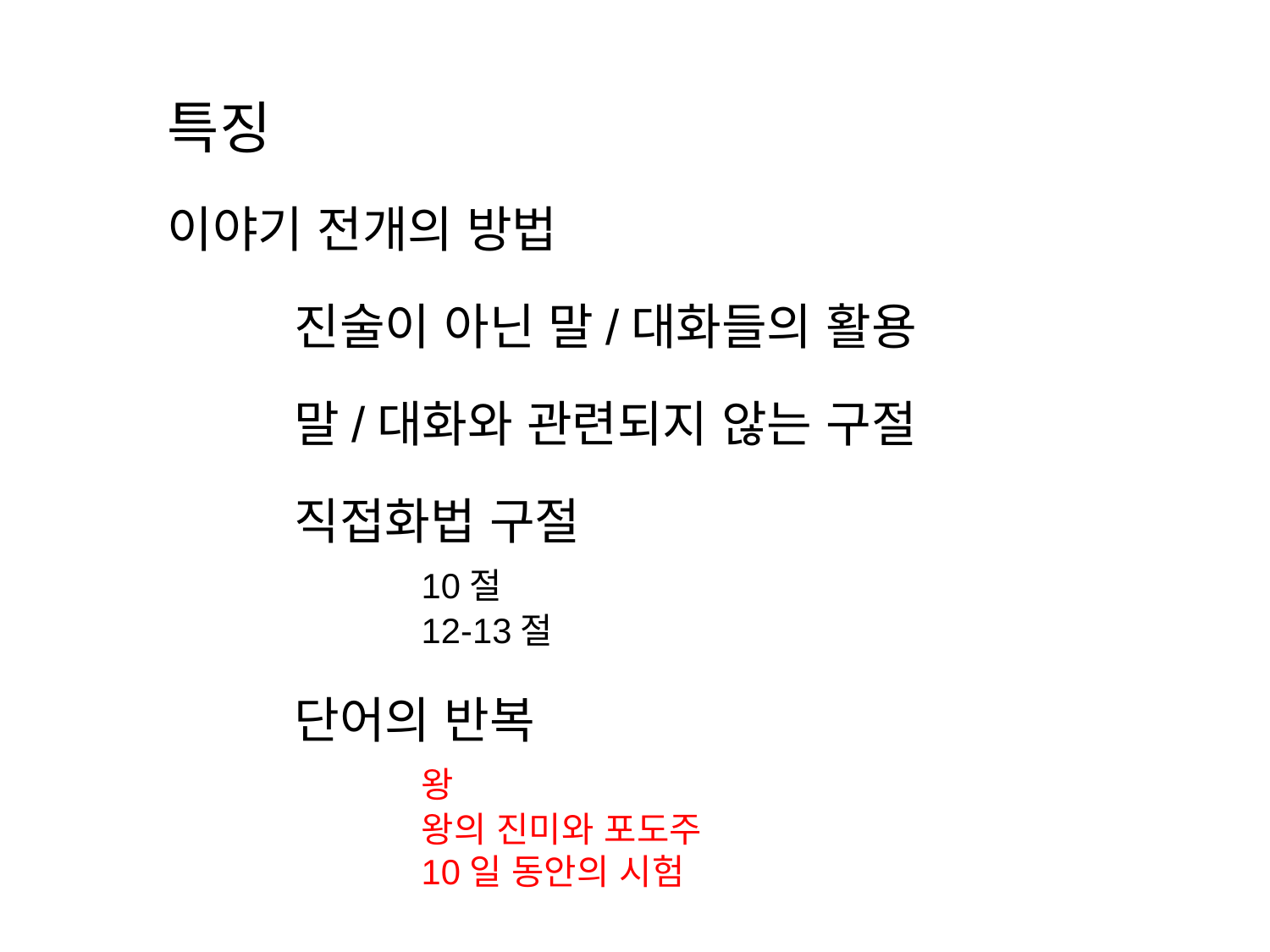

특징

이야기 전개의 방법

	진술이 아닌 말/대화들의 활용

	말/대화와 관련되지 않는 구절

	직접화법 구절
		10절
		12-13절

	단어의 반복
		왕
		왕의 진미와 포도주
		10일 동안의 시험